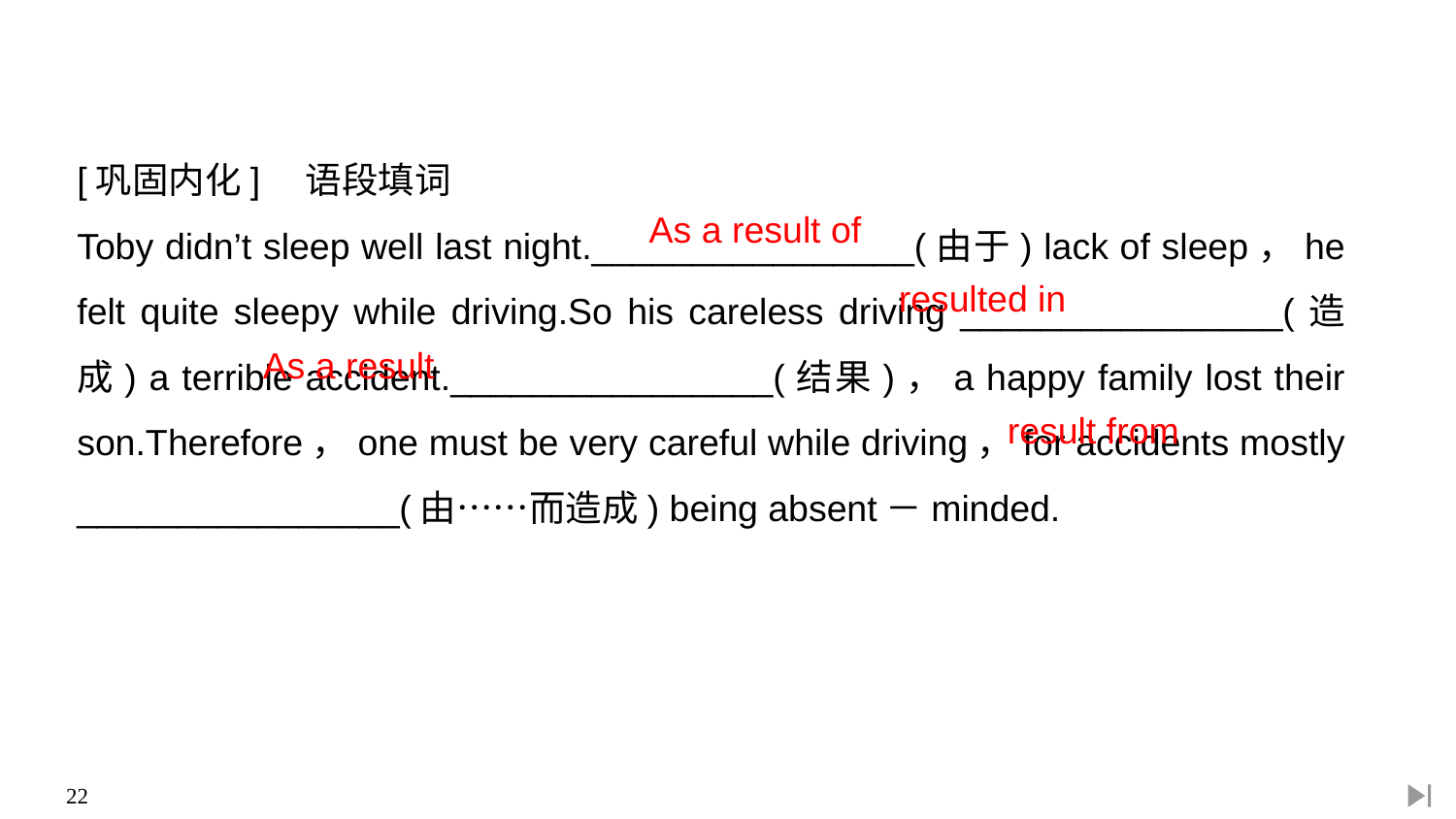

[巩固内化]　语段填词
Toby didn’t sleep well last night.________________(由于) lack of sleep，he felt quite sleepy while driving.So his careless driving ________________(造成) a terrible accident.________________(结果)，a happy family lost their son.Therefore，one must be very careful while driving，for accidents mostly ________________(由……而造成) being absent－minded.
As a result of
resulted in
As a result
result from